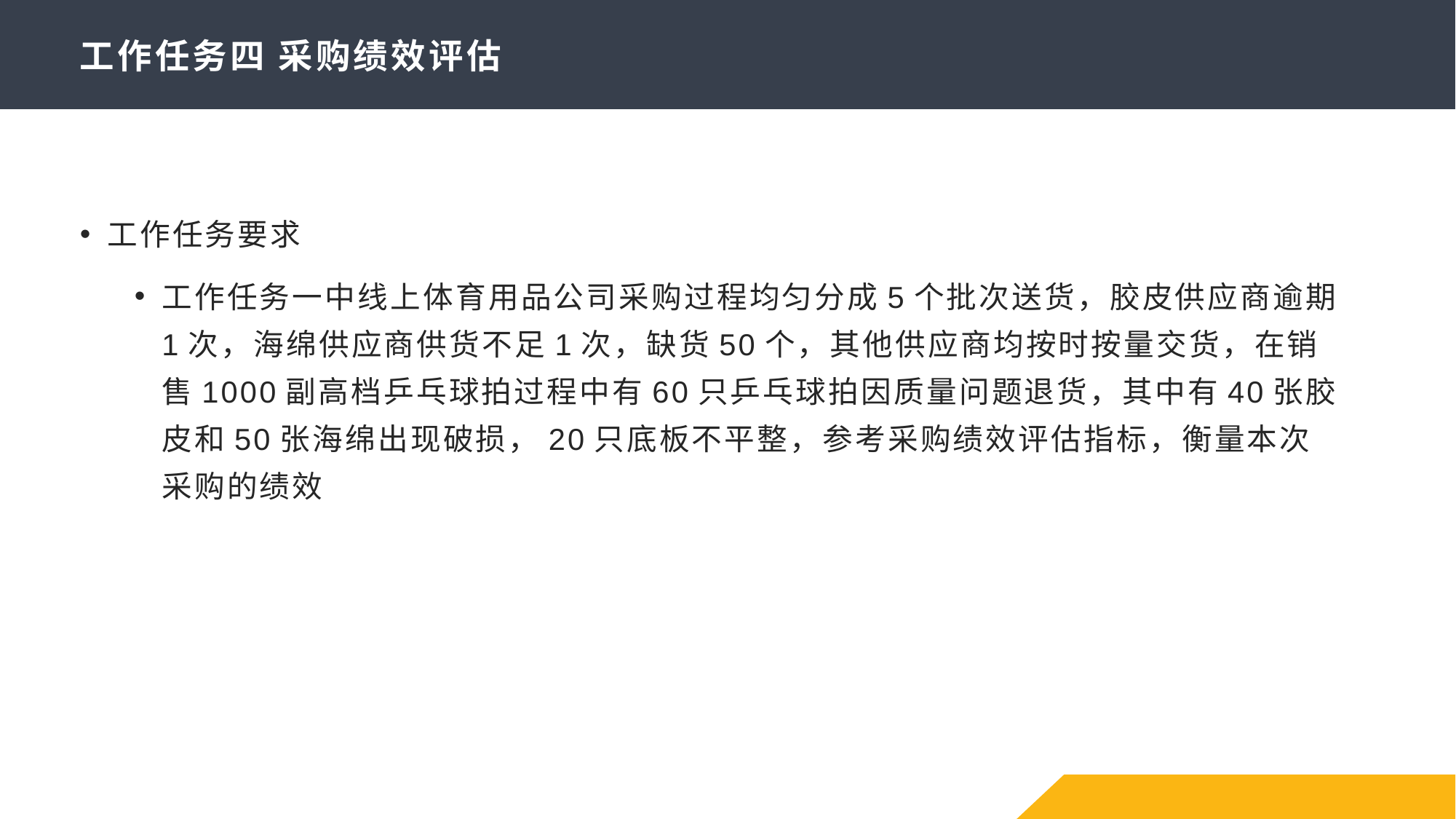

# 工作任务四 采购绩效评估
工作任务要求
工作任务一中线上体育用品公司采购过程均匀分成5个批次送货，胶皮供应商逾期1次，海绵供应商供货不足1次，缺货50个，其他供应商均按时按量交货，在销售1000副高档乒乓球拍过程中有60只乒乓球拍因质量问题退货，其中有40张胶皮和50张海绵出现破损，20只底板不平整，参考采购绩效评估指标，衡量本次采购的绩效